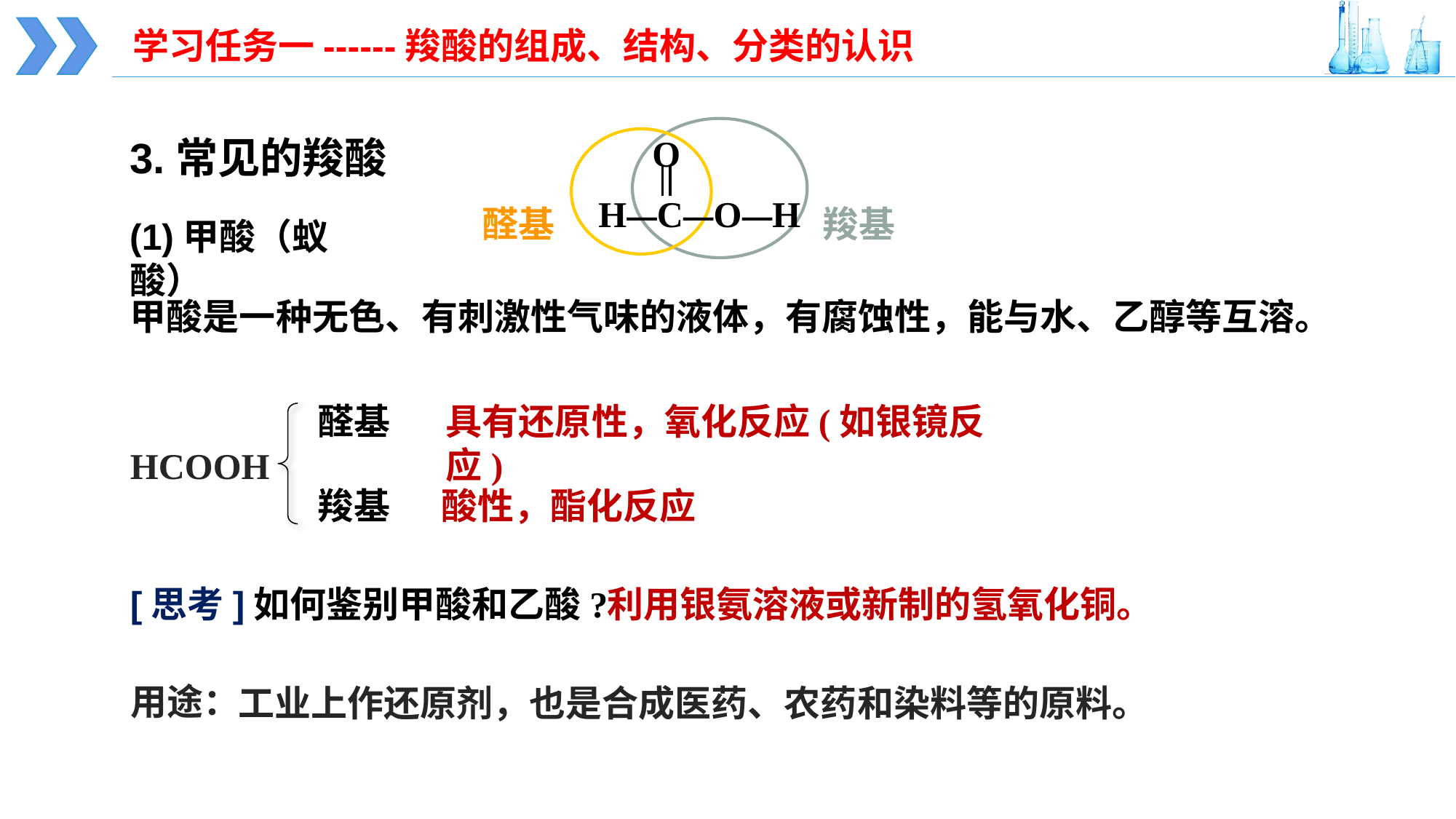

学习任务一------羧酸的组成、结构、分类的认识

3.常见的羧酸
O
H—C—O—H

醛基
羧基
(1)甲酸（蚁酸）
甲酸是一种无色、有刺激性气味的液体，有腐蚀性，能与水、乙醇等互溶。
醛基
具有还原性，氧化反应(如银镜反应)

HCOOH
羧基
酸性，酯化反应
[思考]如何鉴别甲酸和乙酸?
利用银氨溶液或新制的氢氧化铜。
用途：
工业上作还原剂，也是合成医药、农药和染料等的原料。